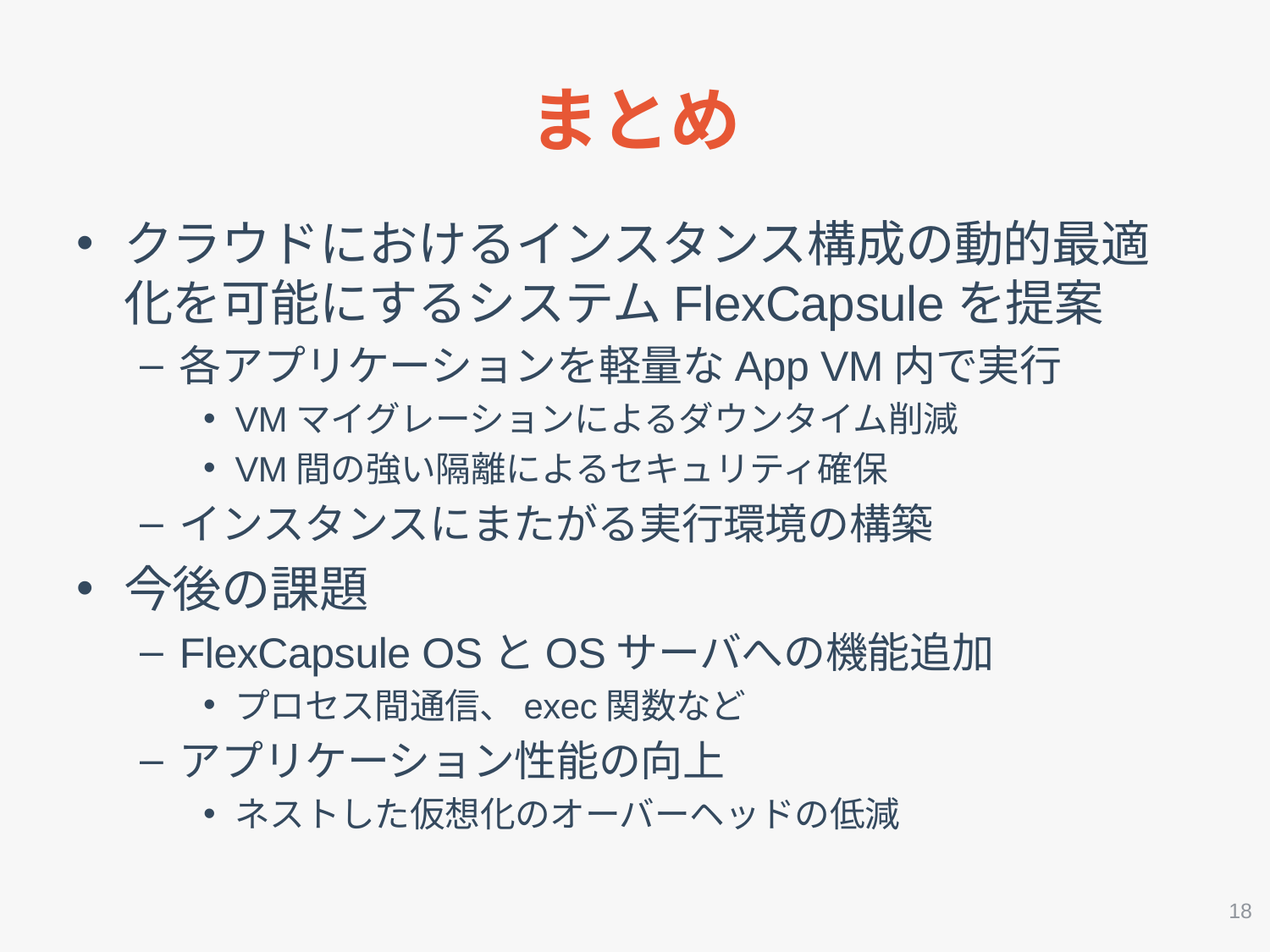

# まとめ
クラウドにおけるインスタンス構成の動的最適化を可能にするシステムFlexCapsuleを提案
各アプリケーションを軽量なApp VM内で実行
VMマイグレーションによるダウンタイム削減
VM間の強い隔離によるセキュリティ確保
インスタンスにまたがる実行環境の構築
今後の課題
FlexCapsule OSとOSサーバへの機能追加
プロセス間通信、exec関数など
アプリケーション性能の向上
ネストした仮想化のオーバーヘッドの低減
18